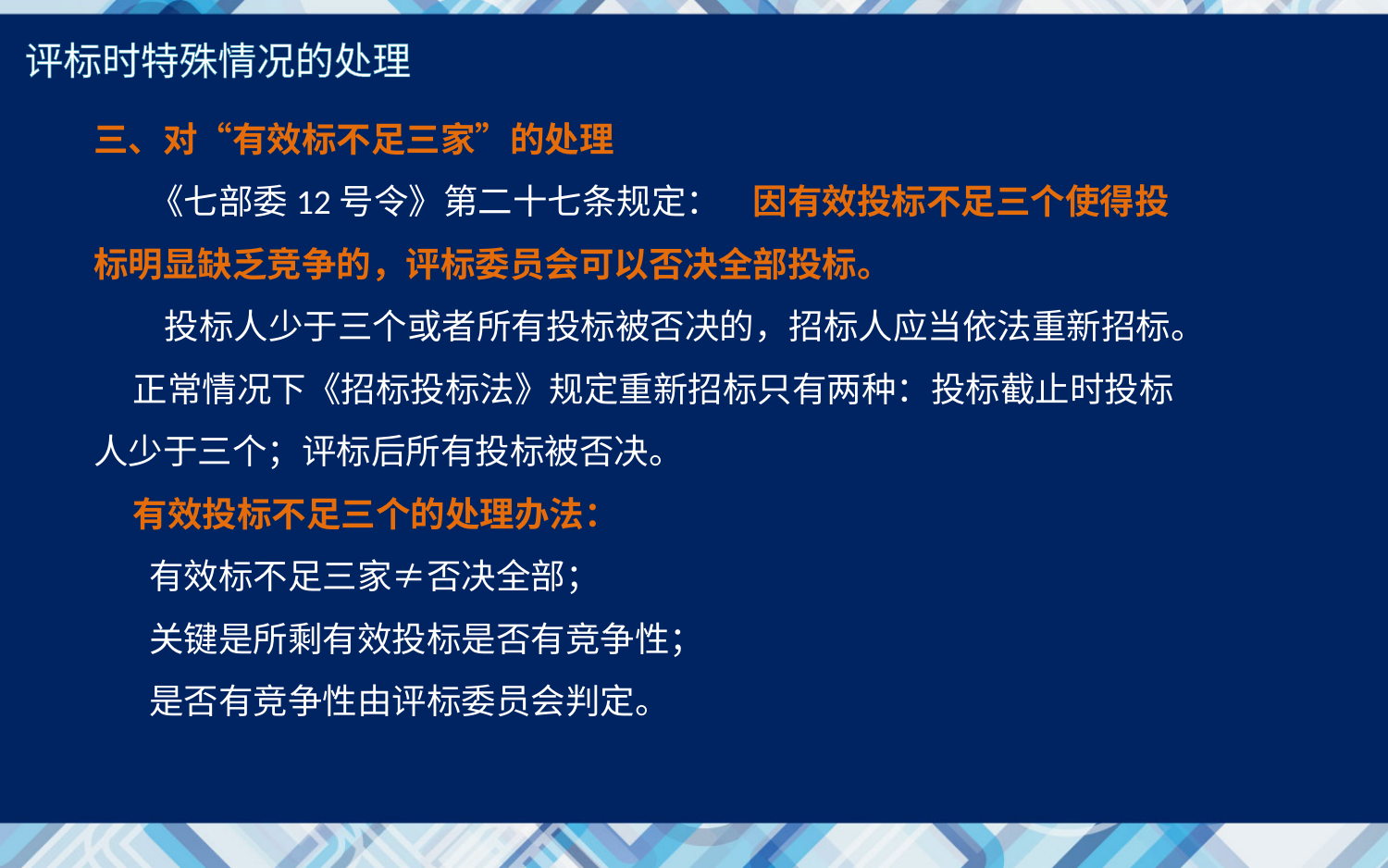

评标时特殊情况的处理
三、对“有效标不足三家”的处理
      《七部委12号令》第二十七条规定：    因有效投标不足三个使得投标明显缺乏竞争的，评标委员会可以否决全部投标。
        投标人少于三个或者所有投标被否决的，招标人应当依法重新招标。
    正常情况下《招标投标法》规定重新招标只有两种：投标截止时投标人少于三个；评标后所有投标被否决。
    有效投标不足三个的处理办法：
      有效标不足三家≠否决全部；
      关键是所剩有效投标是否有竞争性；
      是否有竞争性由评标委员会判定。